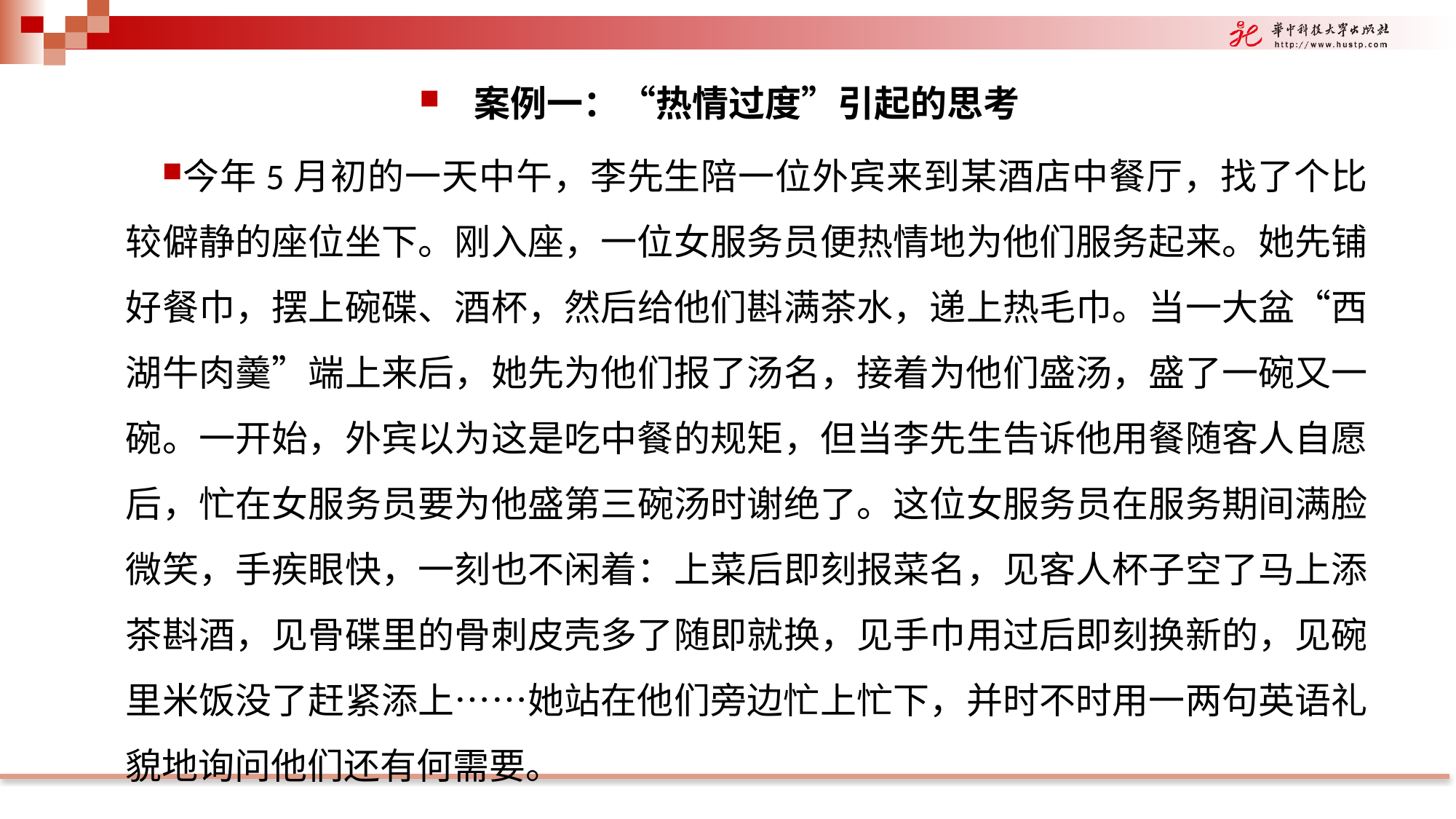

案例一：“热情过度”引起的思考
今年5月初的一天中午，李先生陪一位外宾来到某酒店中餐厅，找了个比较僻静的座位坐下。刚入座，一位女服务员便热情地为他们服务起来。她先铺好餐巾，摆上碗碟、酒杯，然后给他们斟满茶水，递上热毛巾。当一大盆“西湖牛肉羹”端上来后，她先为他们报了汤名，接着为他们盛汤，盛了一碗又一碗。一开始，外宾以为这是吃中餐的规矩，但当李先生告诉他用餐随客人自愿后，忙在女服务员要为他盛第三碗汤时谢绝了。这位女服务员在服务期间满脸微笑，手疾眼快，一刻也不闲着：上菜后即刻报菜名，见客人杯子空了马上添茶斟酒，见骨碟里的骨刺皮壳多了随即就换，见手巾用过后即刻换新的，见碗里米饭没了赶紧添上……她站在他们旁边忙上忙下，并时不时用一两句英语礼貌地询问他们还有何需要。